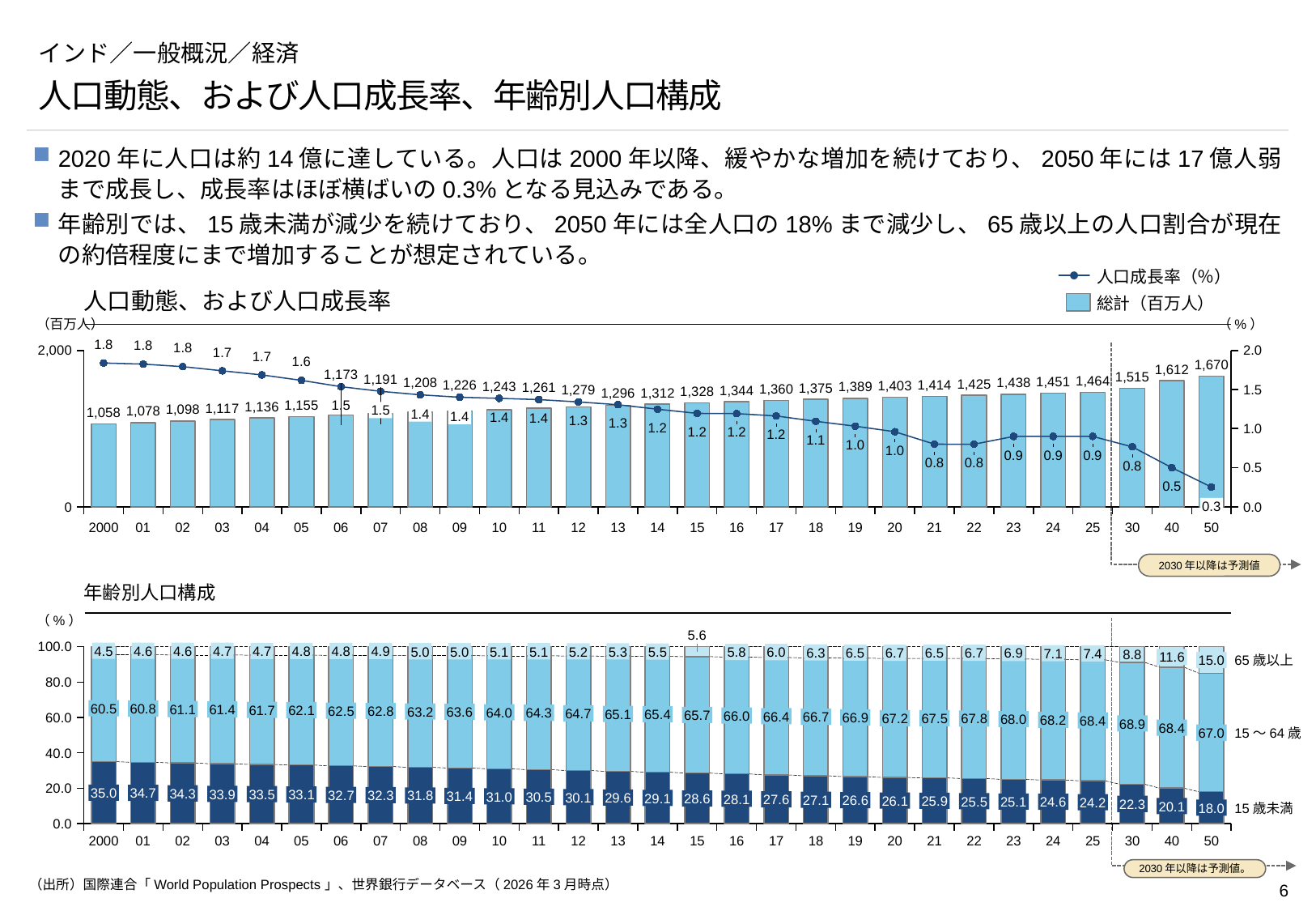

# インド／一般概況／経済
人口動態、および人口成長率、年齢別人口構成
2020年に人口は約14億に達している。人口は2000年以降、緩やかな増加を続けており、2050年には17億人弱まで成長し、成長率はほぼ横ばいの0.3%となる見込みである。
年齢別では、15歳未満が減少を続けており、2050年には全人口の18%まで減少し、65歳以上の人口割合が現在の約倍程度にまで増加することが想定されている。
人口成長率（％）

人口動態、および人口成長率
総計（百万人）

（百万人）
（%）

### Chart

| Category |  |  |
|---|---|---|
2030年以降は予測値
1.5
1.4
1.4
0.3
2000
01
02
03
04
05
06
07
08
09
10
11
12
13
14
15
16
17
18
19
20
21
22
23
24
25
30
40
50
年齢別人口構成

### Chart

| Category |  |  |  |
|---|---|---|---|
（%）

2030年以降は予測値。
4.5
4.6
4.6
4.7
4.7
4.8
4.8
4.9
5.0
5.0
5.1
5.1
5.2
5.3
5.5
5.8
6.0
6.3
6.5
6.5
6.7
6.7
6.9
7.1
7.4
11.6
15.0
65歳以上
60.5
60.8
61.1
61.4
61.7
62.1
62.5
62.8
63.2
63.6
64.0
64.3
64.7
65.1
65.4
65.7
66.0
66.4
66.7
66.9
67.2
67.5
67.8
68.0
68.2
68.4
68.9
68.4
67.0
15～64歳
35.0
34.7
34.3
33.9
33.5
33.1
32.7
32.3
31.8
31.4
31.0
30.5
30.1
29.6
29.1
28.6
28.1
27.6
27.1
26.6
26.1
25.9
25.5
25.1
24.6
24.2
22.3
20.1
18.0
15歳未満
2000
01
02
03
04
05
06
07
08
09
10
11
12
13
14
15
16
17
18
19
20
21
22
23
24
25
30
40
50
（出所）国際連合「World Population Prospects」、世界銀行データベース（2026年3月時点）